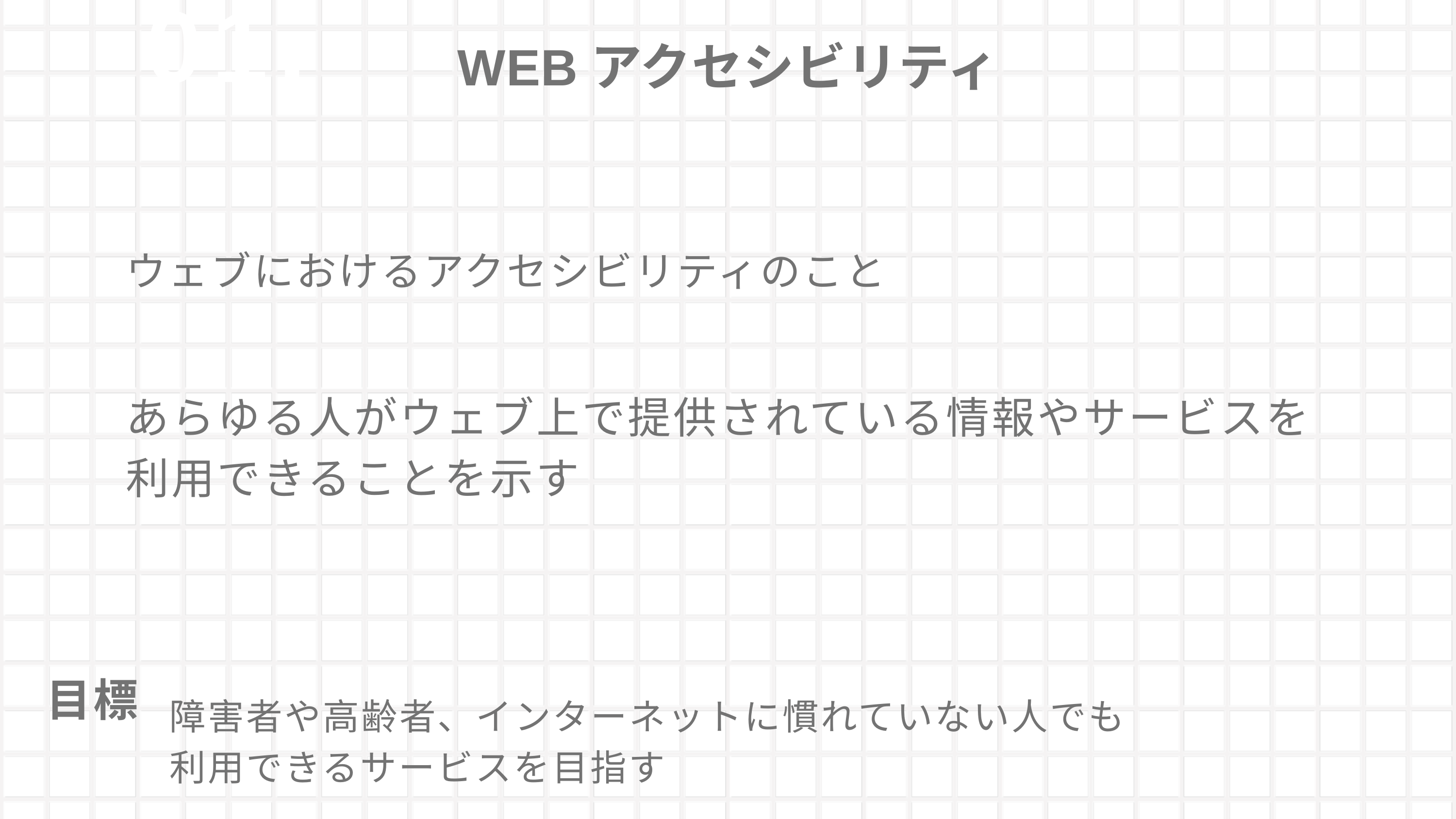

01.
WEBアクセシビリティ
ウェブにおけるアクセシビリティのこと
あらゆる人がウェブ上で提供されている情報やサービスを利用できることを示す
目標
障害者や高齢者、インターネットに慣れていない人でも利用できるサービスを目指す